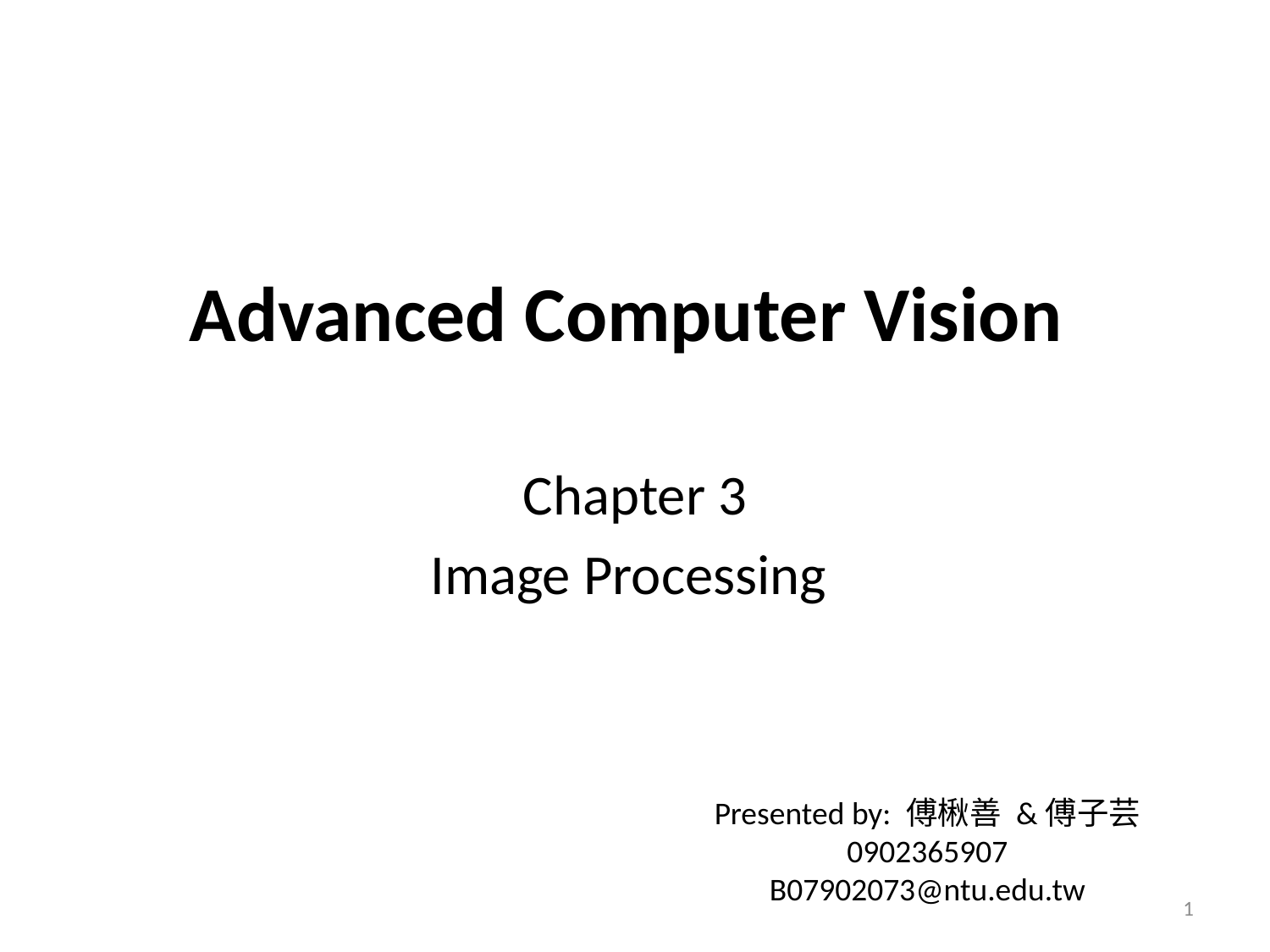

# Advanced Computer Vision
Chapter 3
Image Processing
Presented by: 傅楸善 &傅子芸
0902365907
B07902073@ntu.edu.tw
1